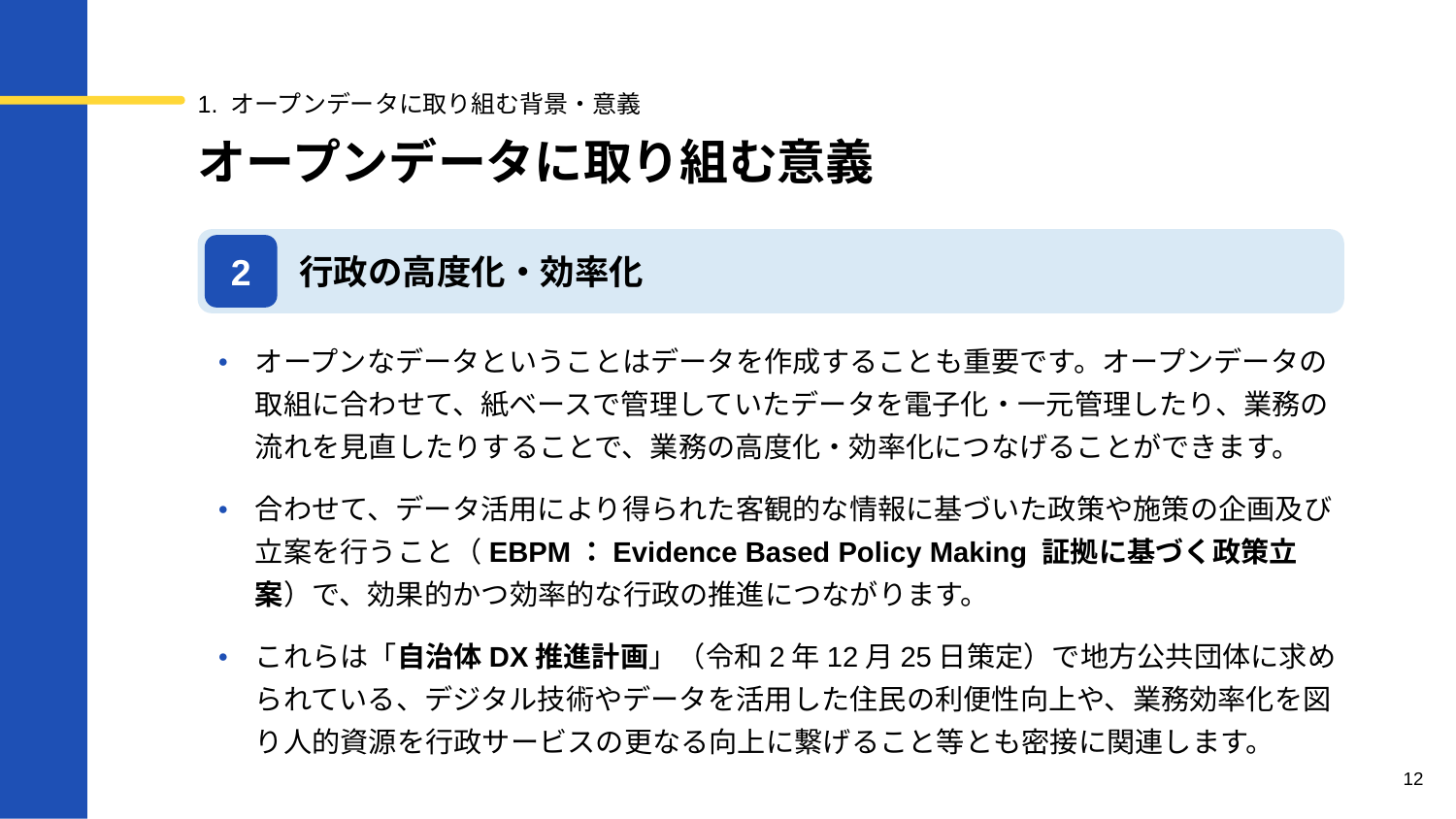

1. オープンデータに取り組む背景・意義
# オープンデータに取り組む意義
行政の高度化・効率化
2
オープンなデータということはデータを作成することも重要です。オープンデータの取組に合わせて、紙ベースで管理していたデータを電子化・一元管理したり、業務の流れを見直したりすることで、業務の高度化・効率化につなげることができます。
合わせて、データ活用により得られた客観的な情報に基づいた政策や施策の企画及び立案を行うこと（EBPM：Evidence Based Policy Making 証拠に基づく政策立案）で、効果的かつ効率的な行政の推進につながります。
これらは「自治体DX推進計画」（令和2年12月25日策定）で地方公共団体に求められている、デジタル技術やデータを活用した住民の利便性向上や、業務効率化を図り人的資源を行政サービスの更なる向上に繋げること等とも密接に関連します。
12